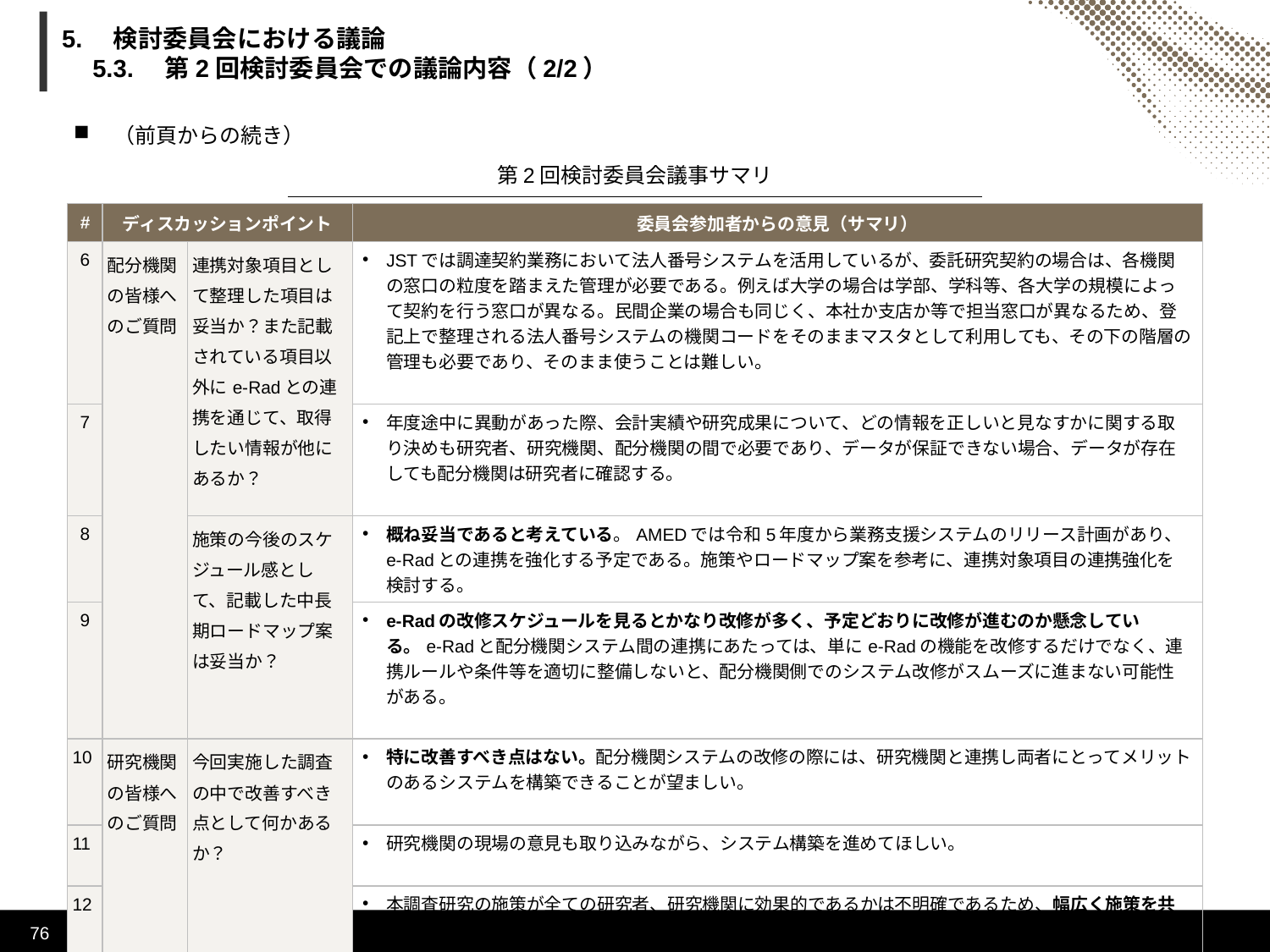

# 5.　検討委員会における議論 　5.3.　第2回検討委員会での議論内容（2/2）
（前頁からの続き）
第2回検討委員会議事サマリ
| # | ディスカッションポイント | ディスカッションポイント | 委員会参加者からの意見（サマリ） |
| --- | --- | --- | --- |
| 6 | 配分機関の皆様へのご質問 | 連携対象項目として整理した項目は妥当か？また記載されている項目以外にe-Radとの連携を通じて、取得したい情報が他にあるか？ | JSTでは調達契約業務において法人番号システムを活用しているが、委託研究契約の場合は、各機関の窓口の粒度を踏まえた管理が必要である。例えば大学の場合は学部、学科等、各大学の規模によって契約を行う窓口が異なる。民間企業の場合も同じく、本社か支店か等で担当窓口が異なるため、登記上で整理される法人番号システムの機関コードをそのままマスタとして利用しても、その下の階層の管理も必要であり、そのまま使うことは難しい。 |
| 7 |  |  | 年度途中に異動があった際、会計実績や研究成果について、どの情報を正しいと見なすかに関する取り決めも研究者、研究機関、配分機関の間で必要であり、データが保証できない場合、データが存在しても配分機関は研究者に確認する。 |
| 8 |  | 施策の今後のスケジュール感として、記載した中長期ロードマップ案は妥当か？ | 概ね妥当であると考えている。AMEDでは令和5年度から業務支援システムのリリース計画があり、e-Radとの連携を強化する予定である。施策やロードマップ案を参考に、連携対象項目の連携強化を検討する。 |
| 9 |  |  | e-Radの改修スケジュールを見るとかなり改修が多く、予定どおりに改修が進むのか懸念している。e-Radと配分機関システム間の連携にあたっては、単にe-Radの機能を改修するだけでなく、連携ルールや条件等を適切に整備しないと、配分機関側でのシステム改修がスムーズに進まない可能性がある。 |
| 10 | 研究機関の皆様へのご質問 | 今回実施した調査の中で改善すべき点として何かあるか？ | 特に改善すべき点はない。配分機関システムの改修の際には、研究機関と連携し両者にとってメリットのあるシステムを構築できることが望ましい。 |
| 11 |  |  | 研究機関の現場の意見も取り込みながら、システム構築を進めてほしい。 |
| 12 |  |  | 本調査研究の施策が全ての研究者、研究機関に効果的であるかは不明確であるため、幅広く施策を共有し、意見を求めることも一案である。また、今回は主に研究者のメリットについて言及をしているが、研究機関の事務方の作業負担も大きく、特に予算の執行等については合理化できる仕組みを今後検討してほしい。 |